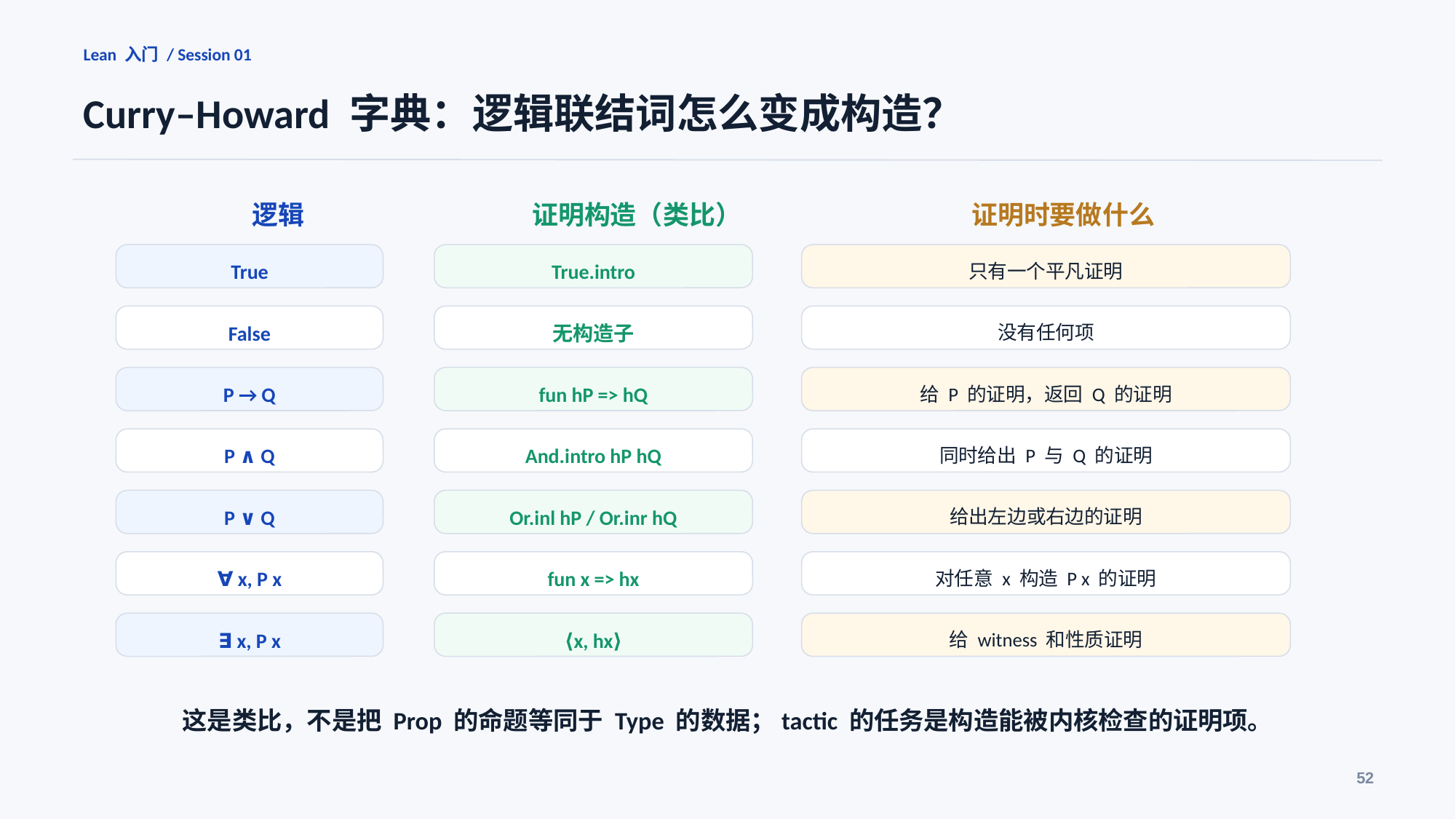

Lean 入门 / Session 01
Curry–Howard 字典：逻辑联结词怎么变成构造？

逻辑
证明构造（类比）
证明时要做什么

True
True.intro
只有一个平凡证明

False
无构造子
没有任何项

P → Q
fun hP => hQ
给 P 的证明，返回 Q 的证明

P ∧ Q
And.intro hP hQ
同时给出 P 与 Q 的证明

P ∨ Q
Or.inl hP / Or.inr hQ
给出左边或右边的证明

∀ x, P x
fun x => hx
对任意 x 构造 P x 的证明

∃ x, P x
⟨x, hx⟩
给 witness 和性质证明
这是类比，不是把 Prop 的命题等同于 Type 的数据；tactic 的任务是构造能被内核检查的证明项。
52